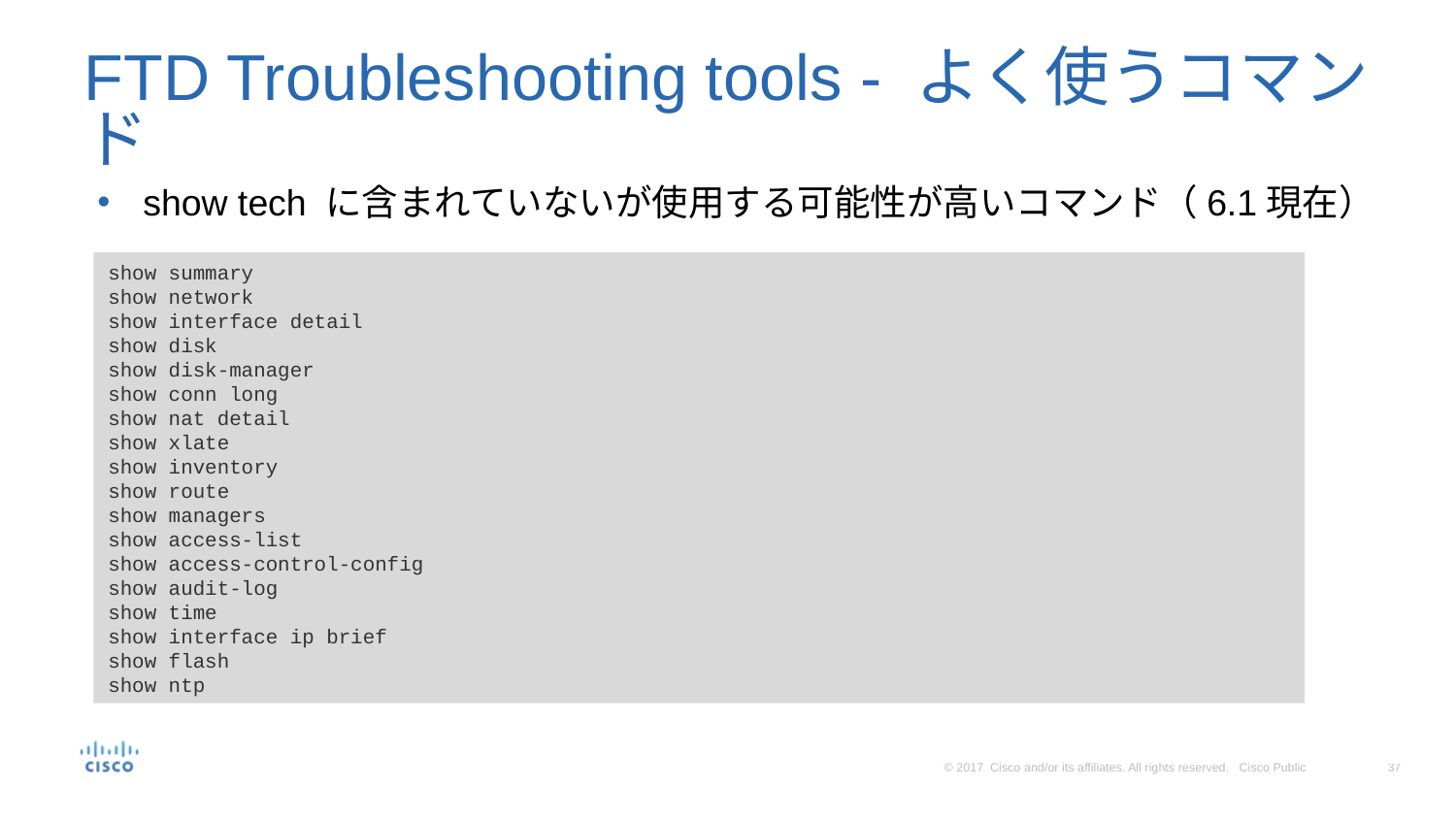

# FTD Troubleshooting tools - よく使うコマンド
show tech に含まれていないが使用する可能性が高いコマンド（6.1現在）
show summary
show network
show interface detail
show disk
show disk-manager
show conn long
show nat detail
show xlate
show inventory
show route
show managers
show access-list
show access-control-config
show audit-log
show time
show interface ip brief
show flash
show ntp